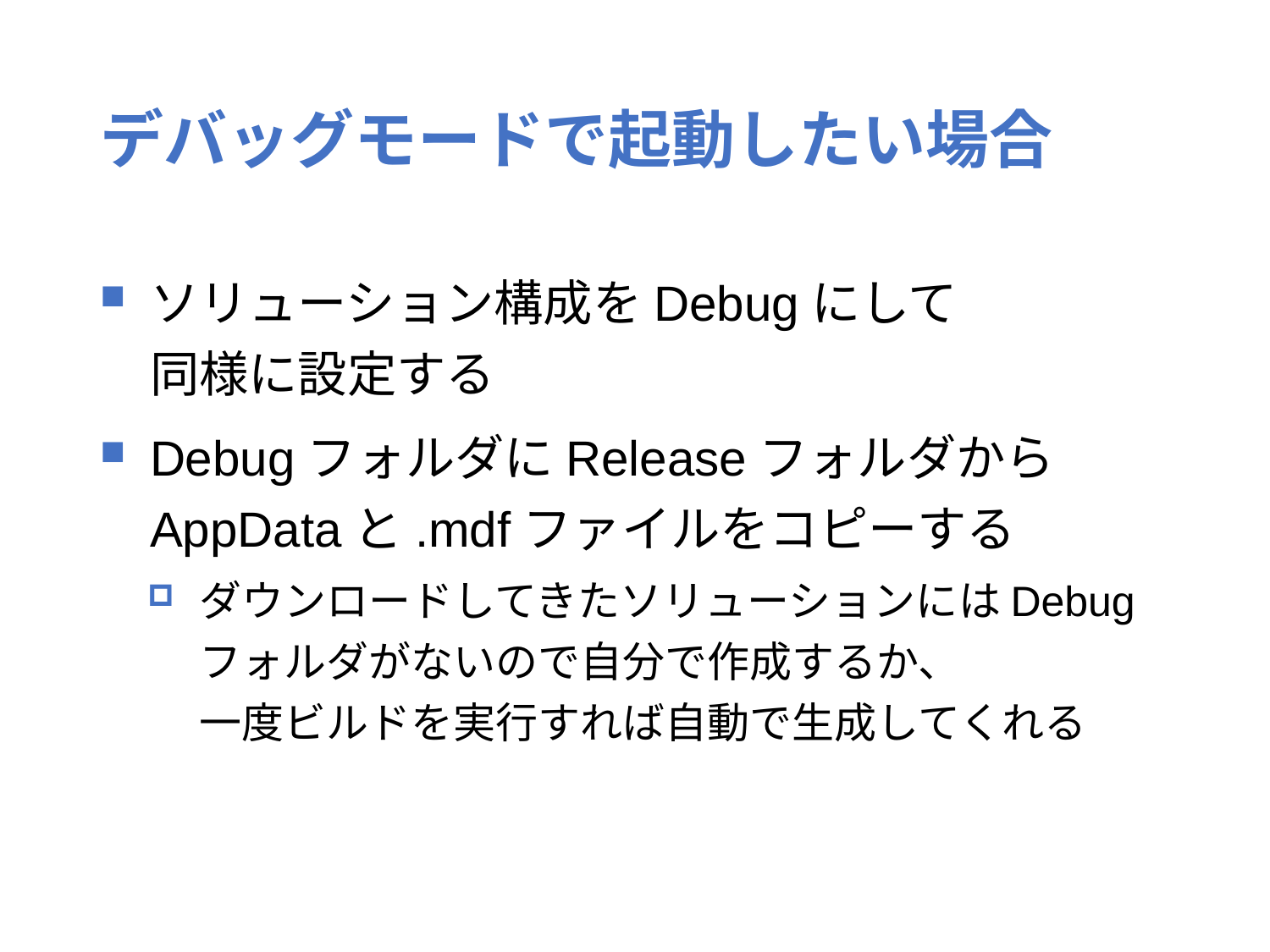

# デバッグモードで起動したい場合
ソリューション構成をDebugにして
同様に設定する
DebugフォルダにReleaseフォルダからAppDataと.mdfファイルをコピーする
ダウンロードしてきたソリューションにはDebugフォルダがないので自分で作成するか、
一度ビルドを実行すれば自動で生成してくれる